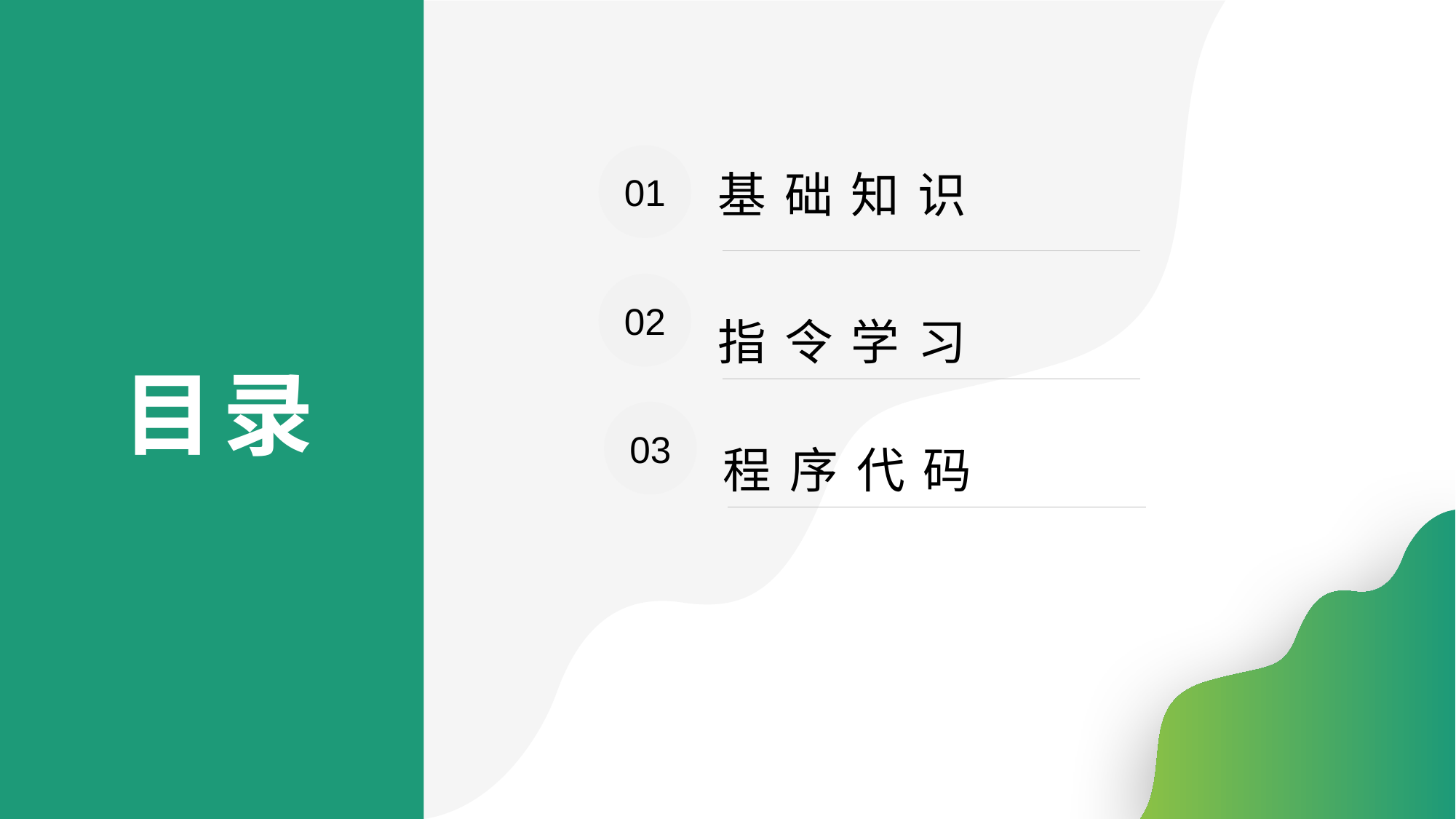

01
基础知识
02
指令学习
目录
03
程序代码